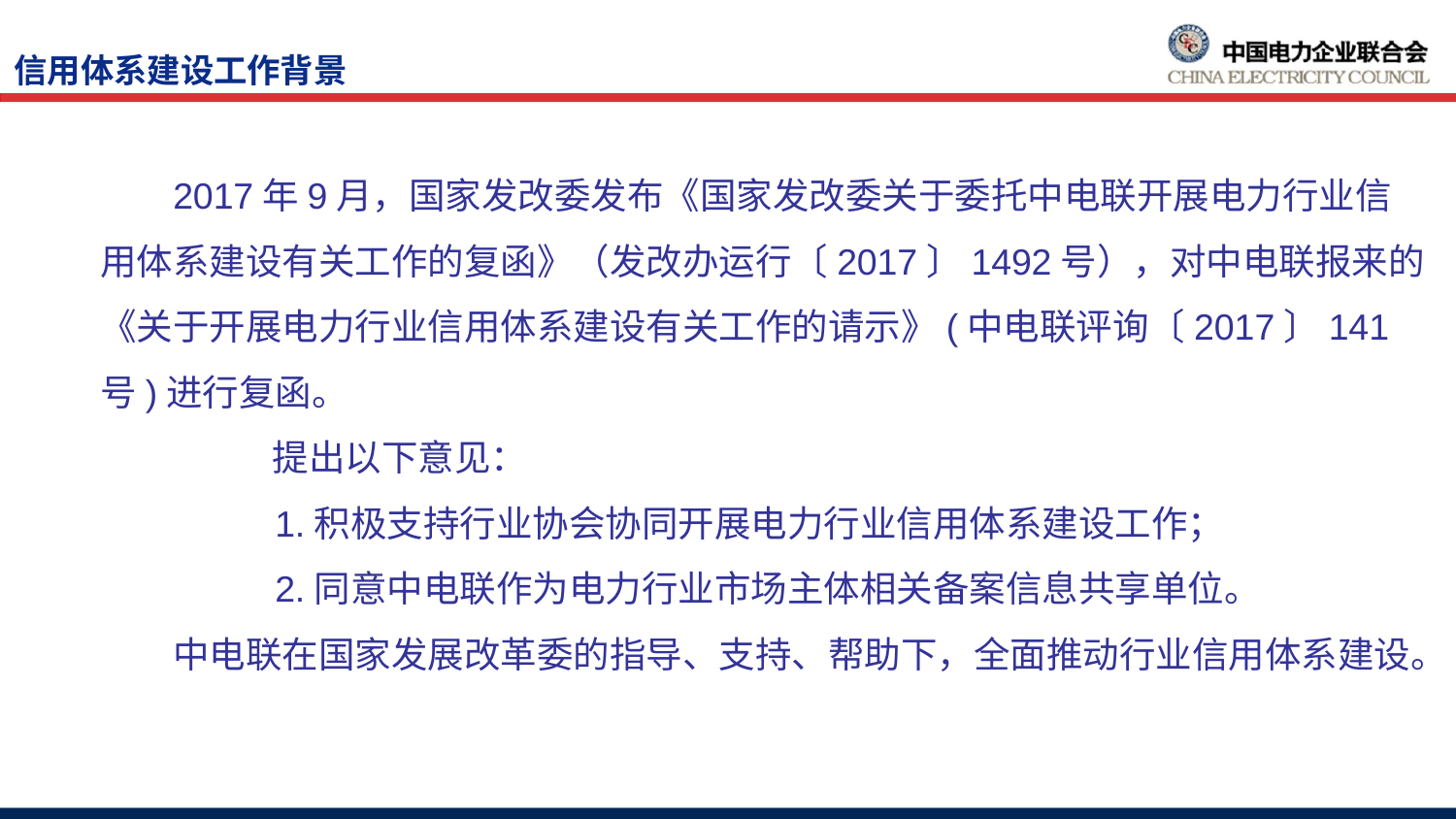

信用体系建设工作背景
2017年9月，国家发改委发布《国家发改委关于委托中电联开展电力行业信用体系建设有关工作的复函》（发改办运行〔2017〕1492号），对中电联报来的《关于开展电力行业信用体系建设有关工作的请示》(中电联评询〔2017〕141号)进行复函。
           提出以下意见：
          1.积极支持行业协会协同开展电力行业信用体系建设工作；
          2.同意中电联作为电力行业市场主体相关备案信息共享单位。
中电联在国家发展改革委的指导、支持、帮助下，全面推动行业信用体系建设。